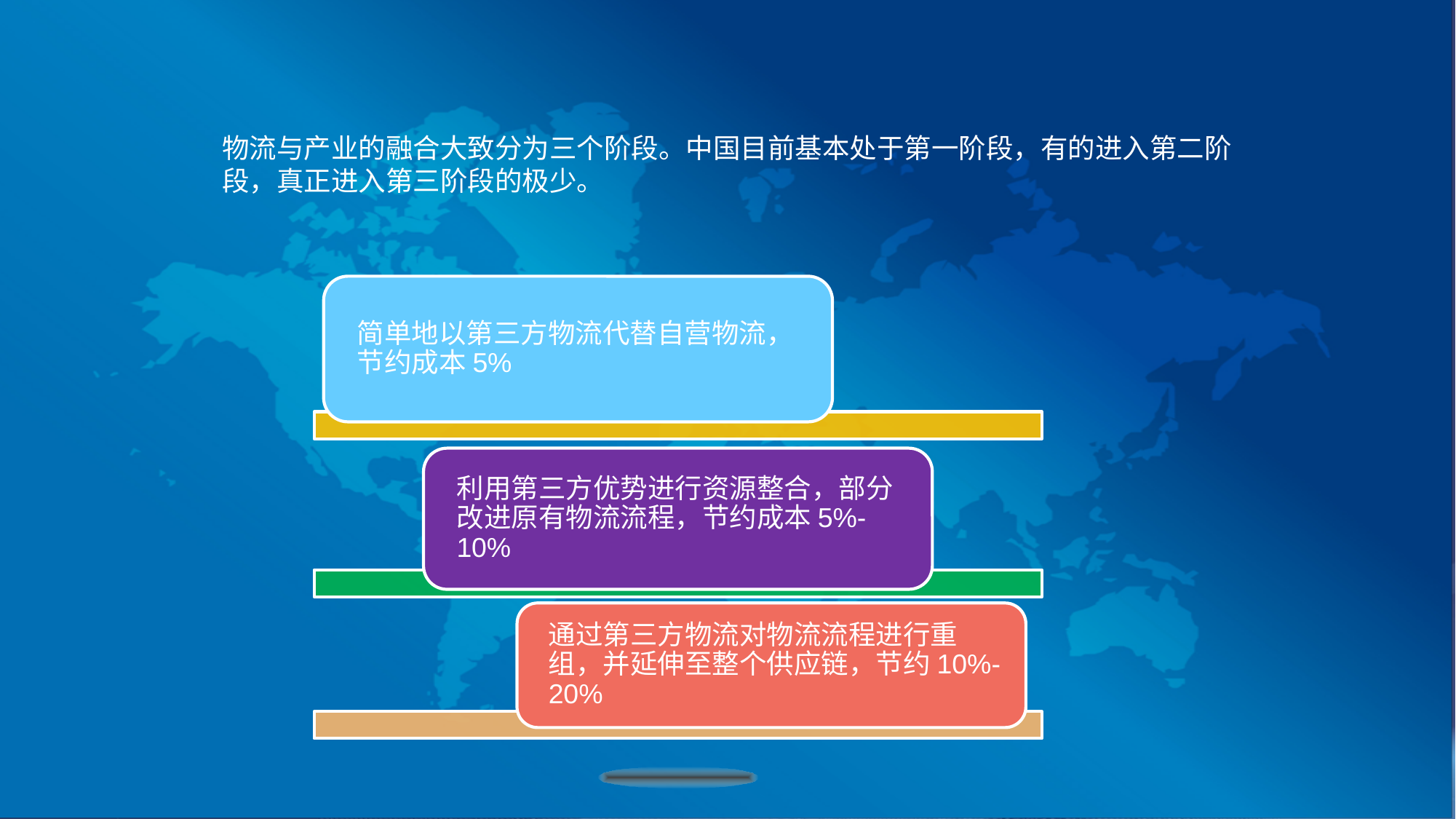

物流与产业的融合大致分为三个阶段。中国目前基本处于第一阶段，有的进入第二阶段，真正进入第三阶段的极少。
简单地以第三方物流代替自营物流，节约成本5%
利用第三方优势进行资源整合，部分改进原有物流流程，节约成本5%-10%
通过第三方物流对物流流程进行重组，并延伸至整个供应链，节约10%-20%